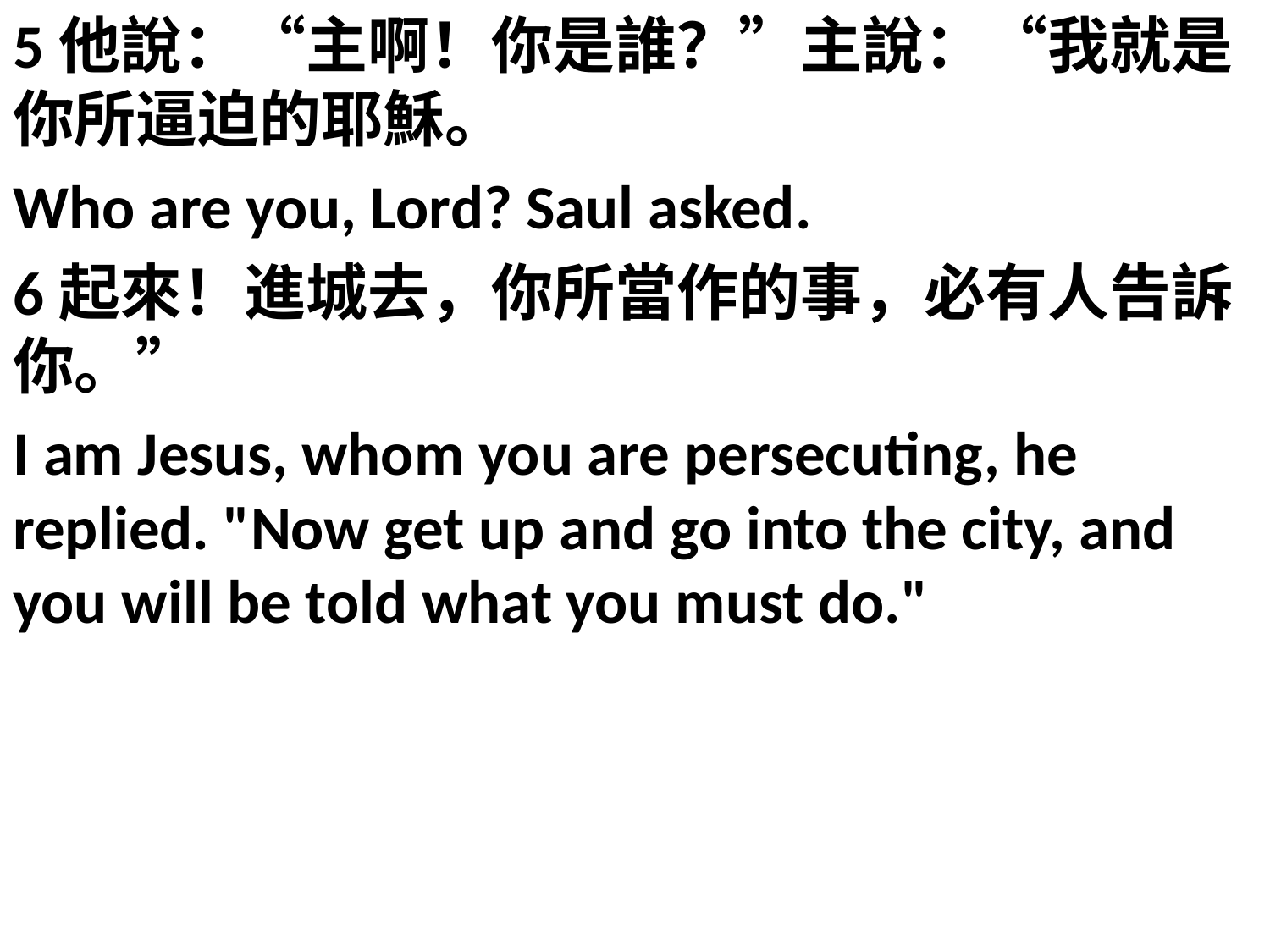

5他說：“主啊！你是誰？”主說：“我就是你所逼迫的耶穌。
Who are you, Lord? Saul asked.
6起來！進城去，你所當作的事，必有人告訴你。”
I am Jesus, whom you are persecuting, he replied. "Now get up and go into the city, and you will be told what you must do."